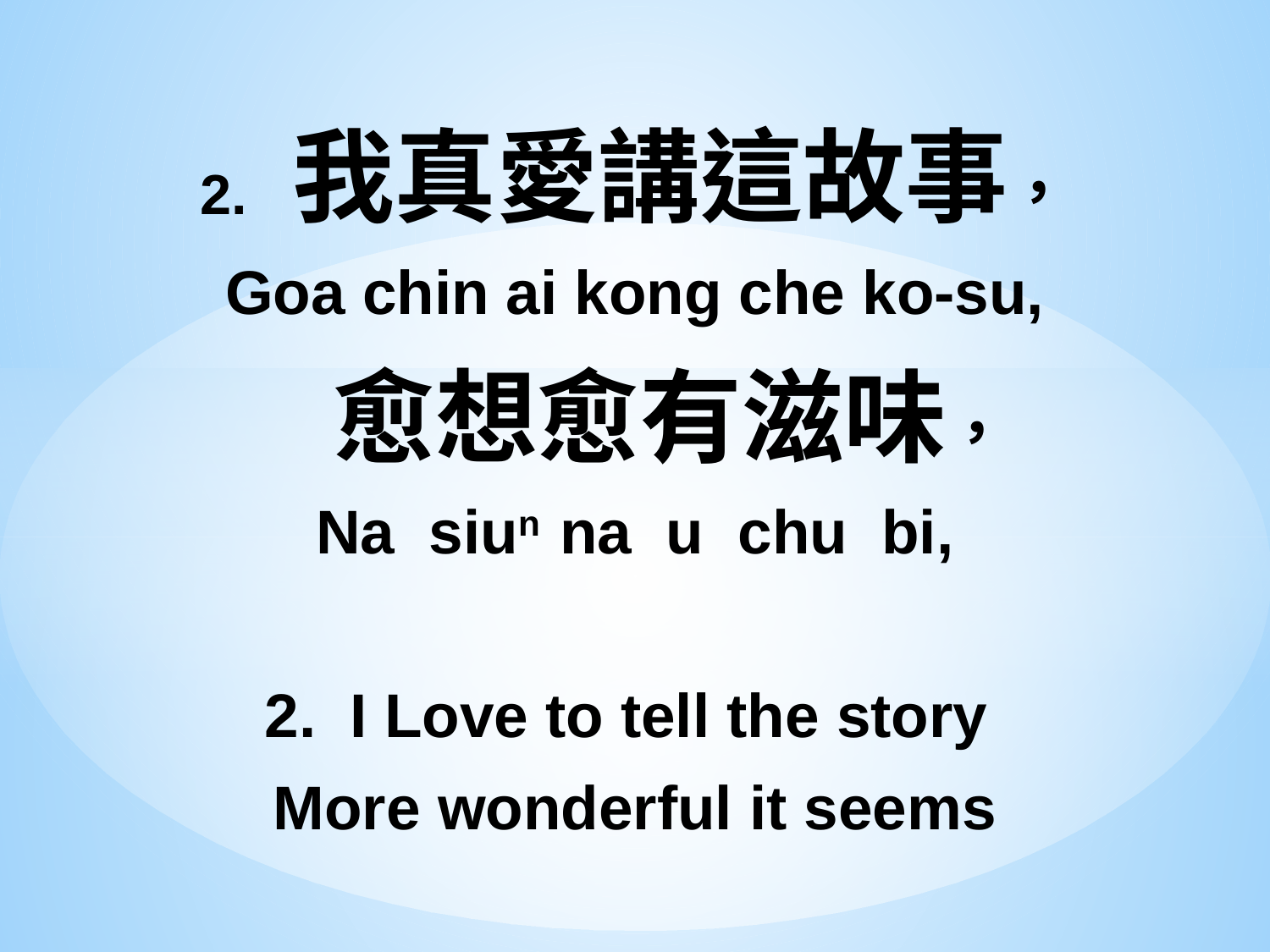

2.  我真愛講這故事，
Goa chin ai kong che ko-su,
  愈想愈有滋味，
Na  siun  na  u  chu  bi,

2.  I Love to tell the story
More wonderful it seems